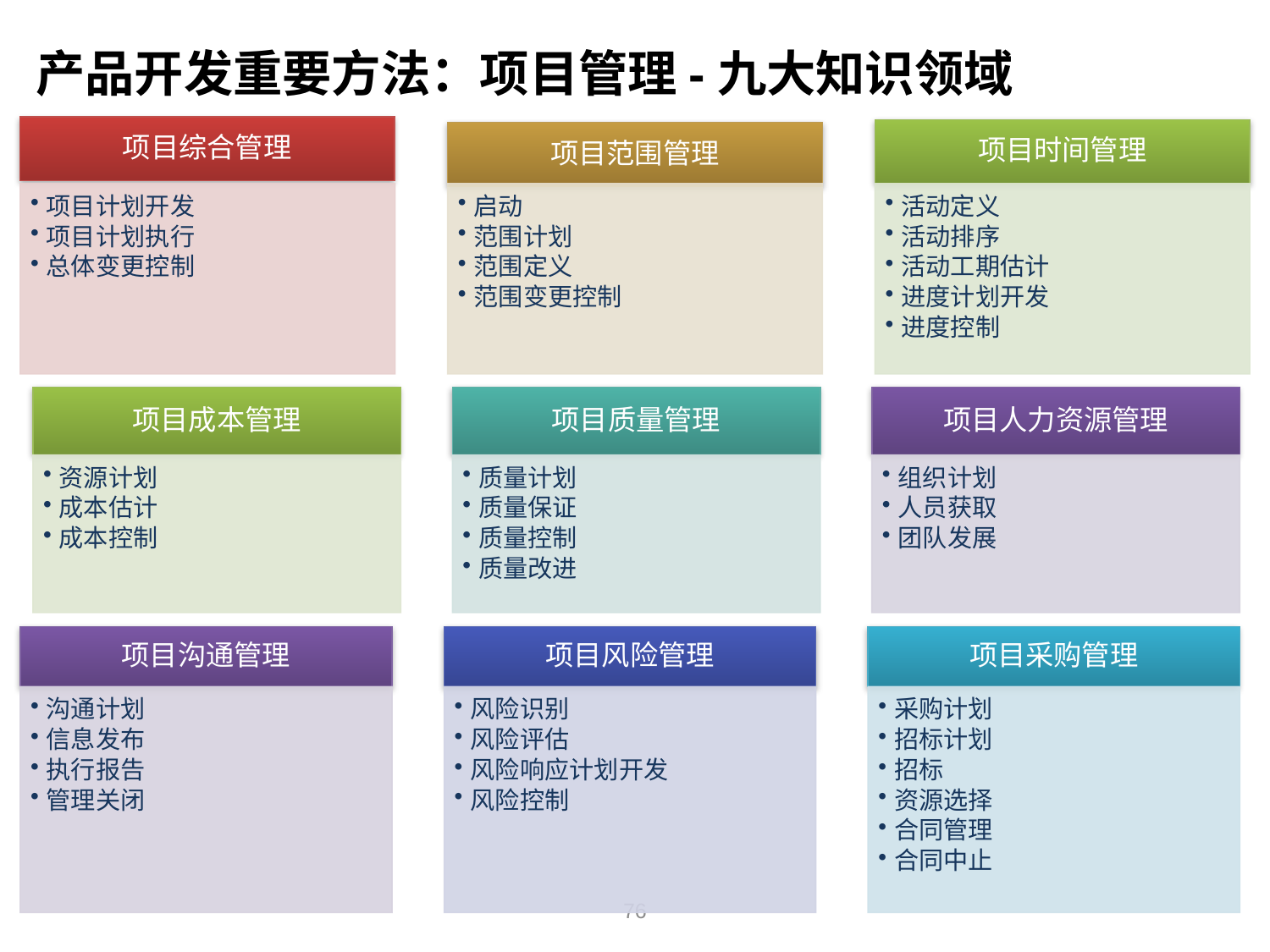

产品开发重要方法：项目管理-九大知识领域
项目综合管理
项目计划开发
项目计划执行
总体变更控制
项目范围管理
启动
范围计划
范围定义
范围变更控制
项目时间管理
活动定义
活动排序
活动工期估计
进度计划开发
进度控制
项目成本管理
资源计划
成本估计
成本控制
项目质量管理
质量计划
质量保证
质量控制
质量改进
项目人力资源管理
组织计划
人员获取
团队发展
项目沟通管理
沟通计划
信息发布
执行报告
管理关闭
项目风险管理
风险识别
风险评估
风险响应计划开发
风险控制
项目采购管理
采购计划
招标计划
招标
资源选择
合同管理
合同中止
76